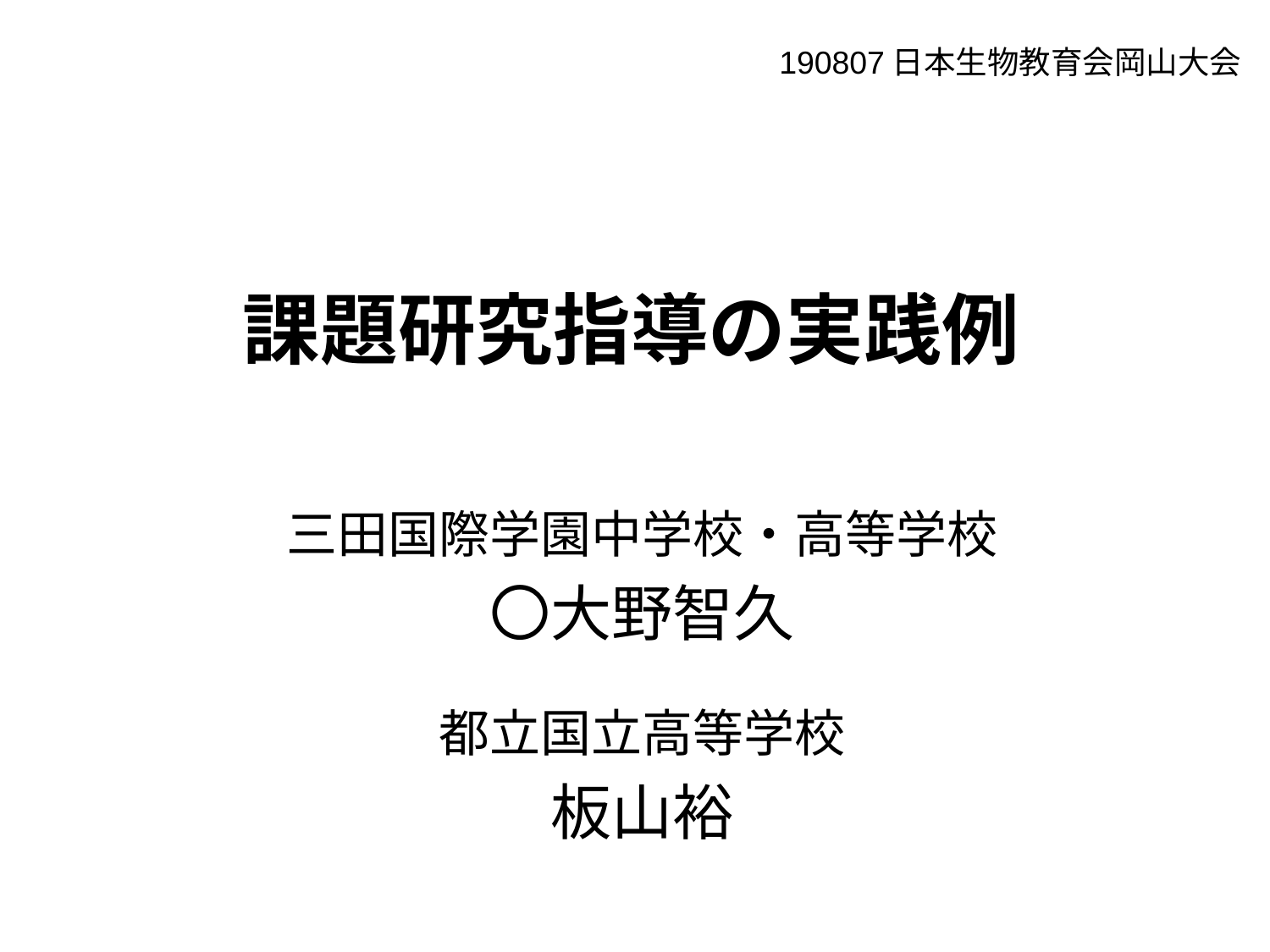

190807日本生物教育会岡山大会
# 課題研究指導の実践例
三田国際学園中学校・高等学校
〇大野智久

都立国立高等学校
板山裕